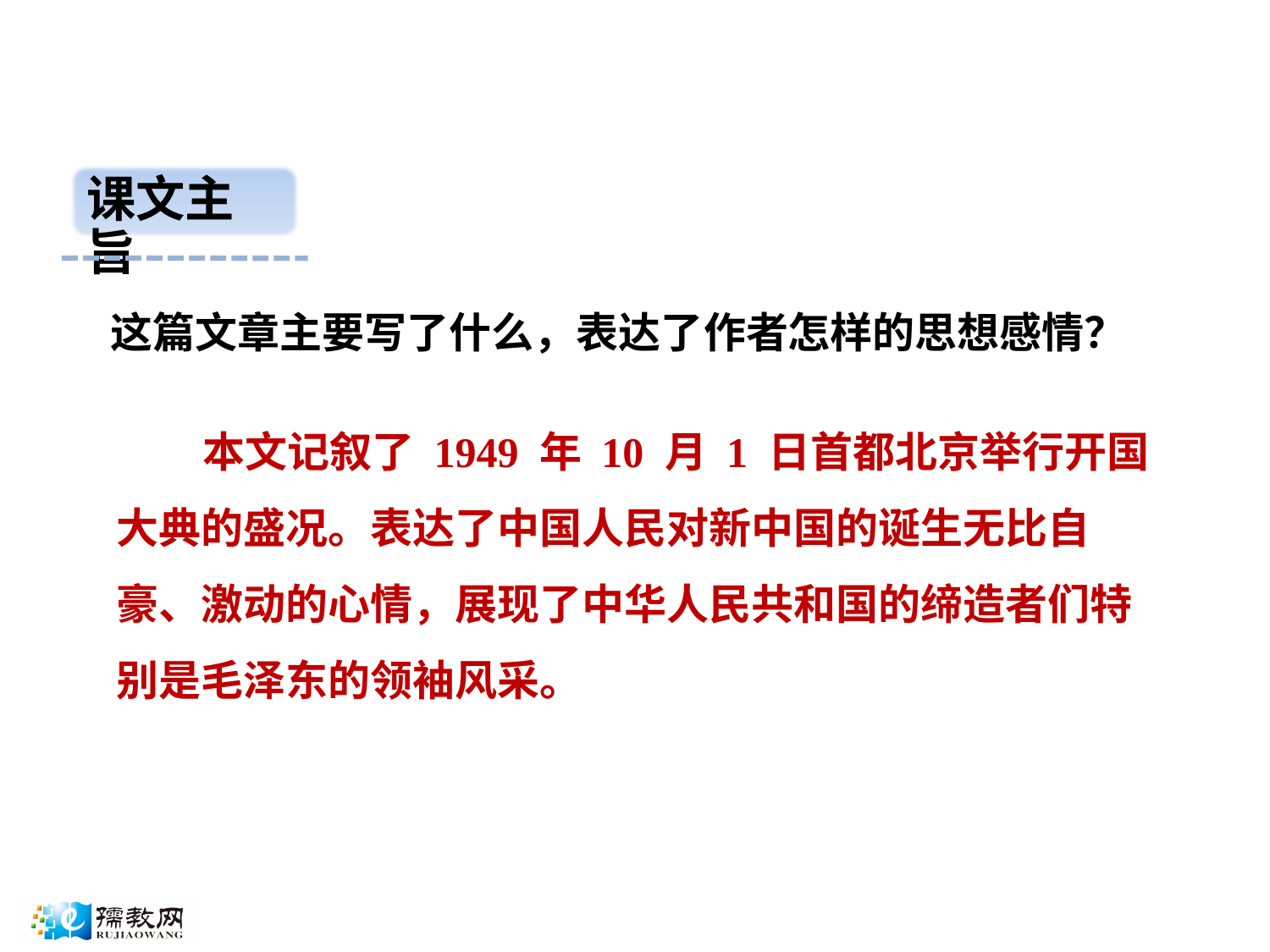

课文主旨

这篇文章主要写了什么，表达了作者怎样的思想感情？
本文记叙了 1949 年 10 月 1 日首都北京举行开国大典的盛况。表达了中国人民对新中国的诞生无比自豪、激动的心情，展现了中华人民共和国的缔造者们特别是毛泽东的领袖风采。